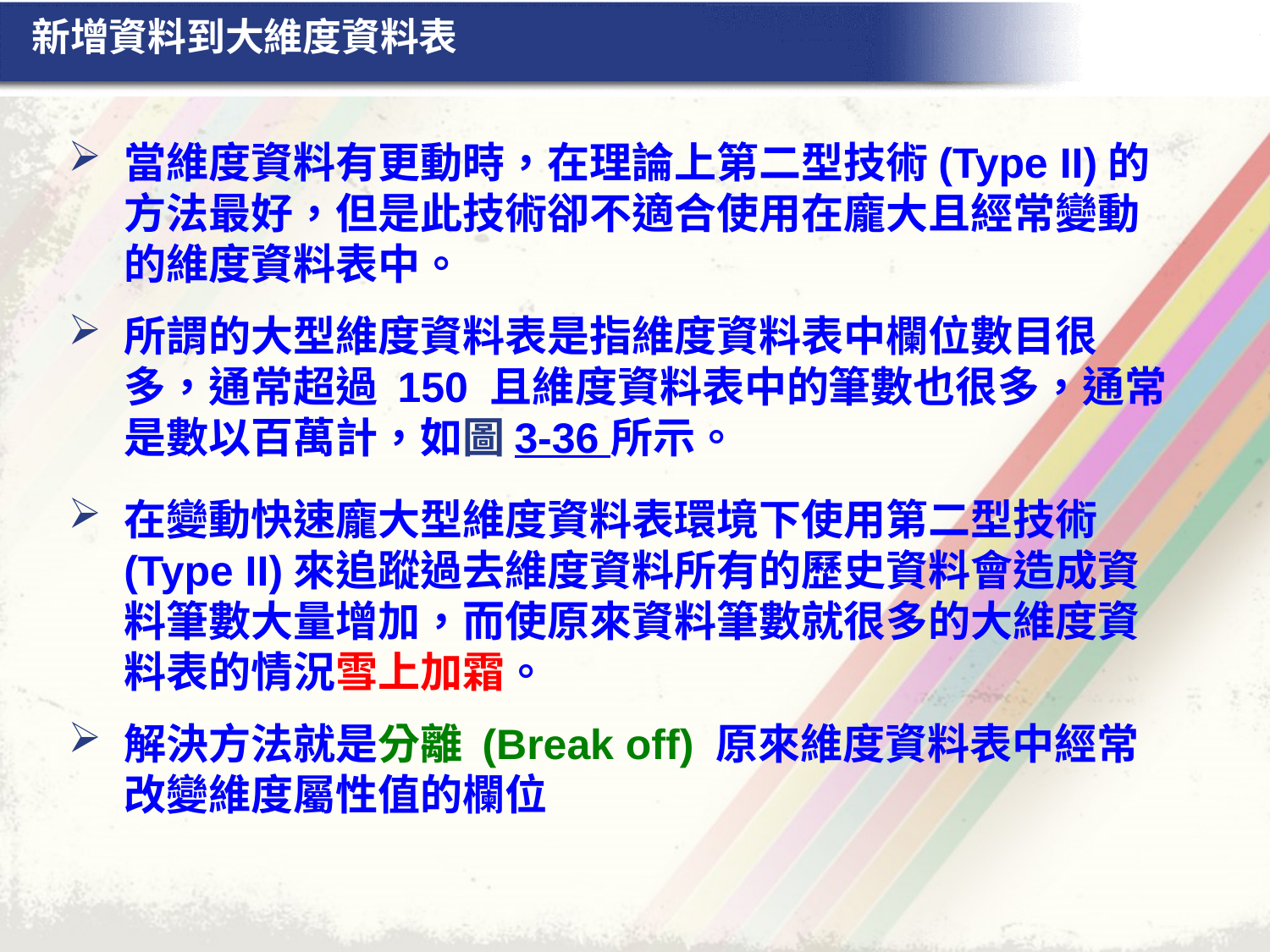

# 新增資料到大維度資料表
當維度資料有更動時，在理論上第二型技術(Type II)的方法最好，但是此技術卻不適合使用在龐大且經常變動的維度資料表中。
所謂的大型維度資料表是指維度資料表中欄位數目很多，通常超過 150 且維度資料表中的筆數也很多，通常是數以百萬計，如圖 3-36 所示。
在變動快速龐大型維度資料表環境下使用第二型技術(Type II)來追蹤過去維度資料所有的歷史資料會造成資料筆數大量增加，而使原來資料筆數就很多的大維度資料表的情況雪上加霜。
解決方法就是分離 (Break off) 原來維度資料表中經常改變維度屬性值的欄位